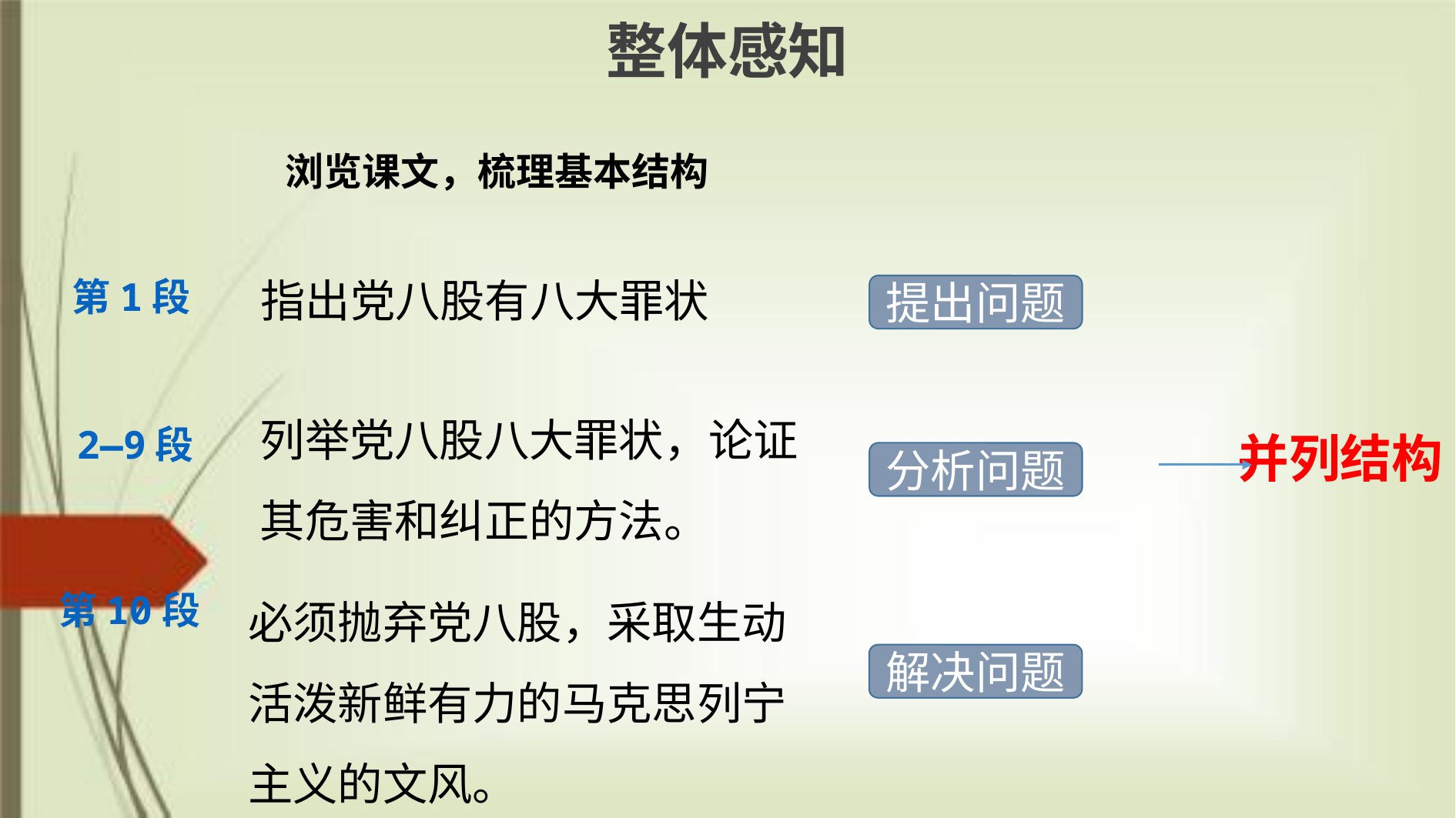

整体感知
# 浏览课文，梳理基本结构
第1段
指出党八股有八大罪状
提出问题
列举党八股八大罪状，论证其危害和纠正的方法。
2—9段
并列结构
分析问题
必须抛弃党八股，采取生动活泼新鲜有力的马克思列宁主义的文风。
第10段
解决问题